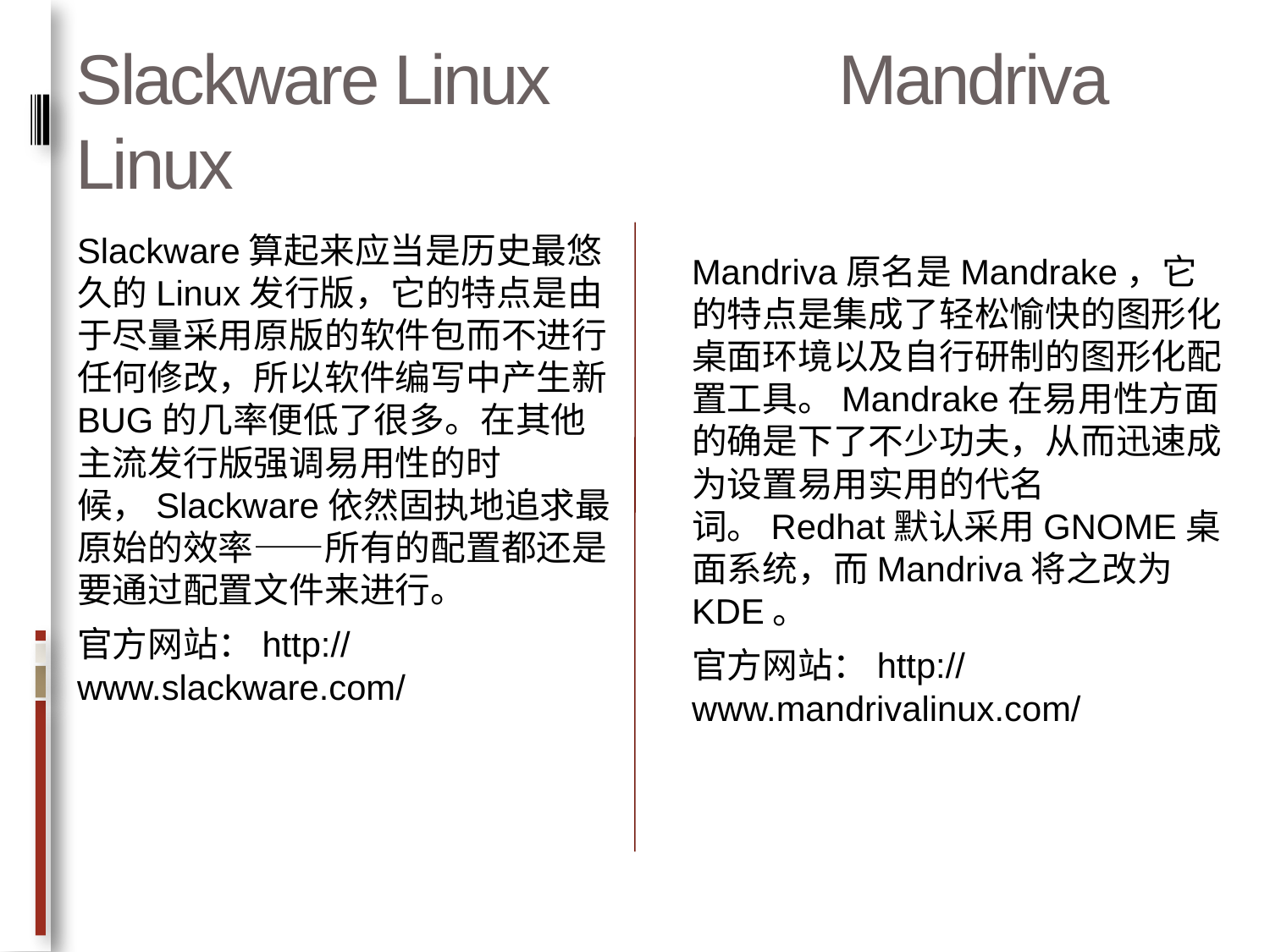

# Slackware Linux                 Mandriva Linux
Slackware算起来应当是历史最悠久的Linux发行版，它的特点是由于尽量采用原版的软件包而不进行任何修改，所以软件编写中产生新BUG的几率便低了很多。在其他主流发行版强调易用性的时候，Slackware依然固执地追求最原始的效率——所有的配置都还是要通过配置文件来进行。
官方网站：http://www.slackware.com/

### Chart

| Category |
|---|
Mandriva原名是Mandrake，它的特点是集成了轻松愉快的图形化桌面环境以及自行研制的图形化配置工具。Mandrake在易用性方面的确是下了不少功夫，从而迅速成为设置易用实用的代名词。Redhat默认采用GNOME桌面系统，而Mandriva将之改为KDE。
官方网站：http://www.mandrivalinux.com/